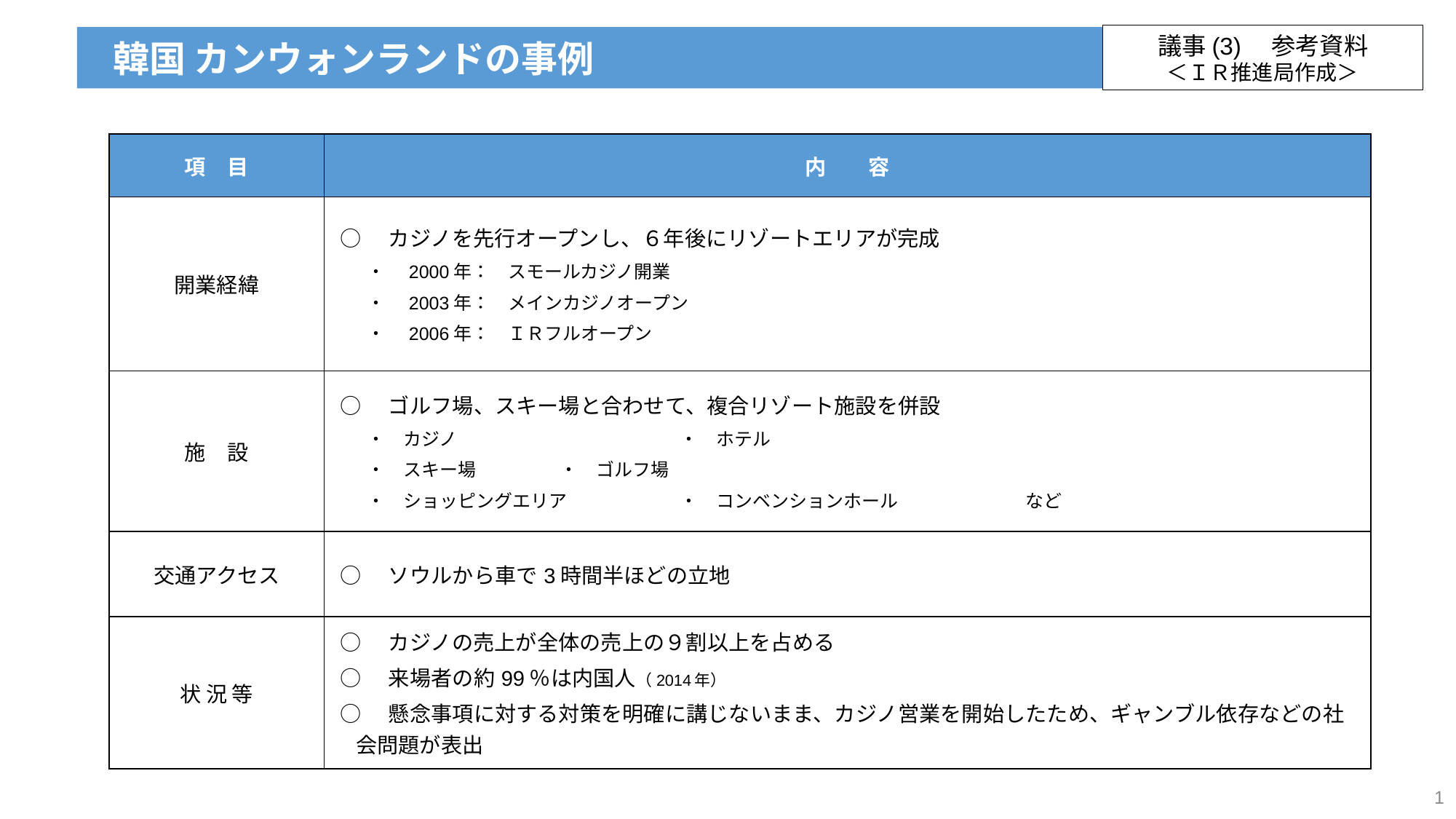

議事(3)　参考資料
＜ＩＲ推進局作成＞
  韓国 カンウォンランドの事例
| 項　目 | 内　　容 |
| --- | --- |
| 開業経緯 | ○　カジノを先行オープンし、６年後にリゾートエリアが完成 ・　2000年：　スモールカジノ開業 ・　2003年：　メインカジノオープン ・　2006年：　ＩＲフルオープン |
| 施　設 | ○　ゴルフ場、スキー場と合わせて、複合リゾート施設を併設 ・　カジノ　　　　　　　　　　 　　・　ホテル ・　スキー場 ・　ゴルフ場 ・　ショッピングエリア　　　　 　　・　コンベンションホール　　　　　　　など |
| 交通アクセス | ○　ソウルから車で3時間半ほどの立地 |
| 状 況 等 | ○　カジノの売上が全体の売上の９割以上を占める ○　来場者の約99％は内国人（2014年） ○　懸念事項に対する対策を明確に講じないまま、カジノ営業を開始したため、ギャンブル依存などの社会問題が表出 |
1